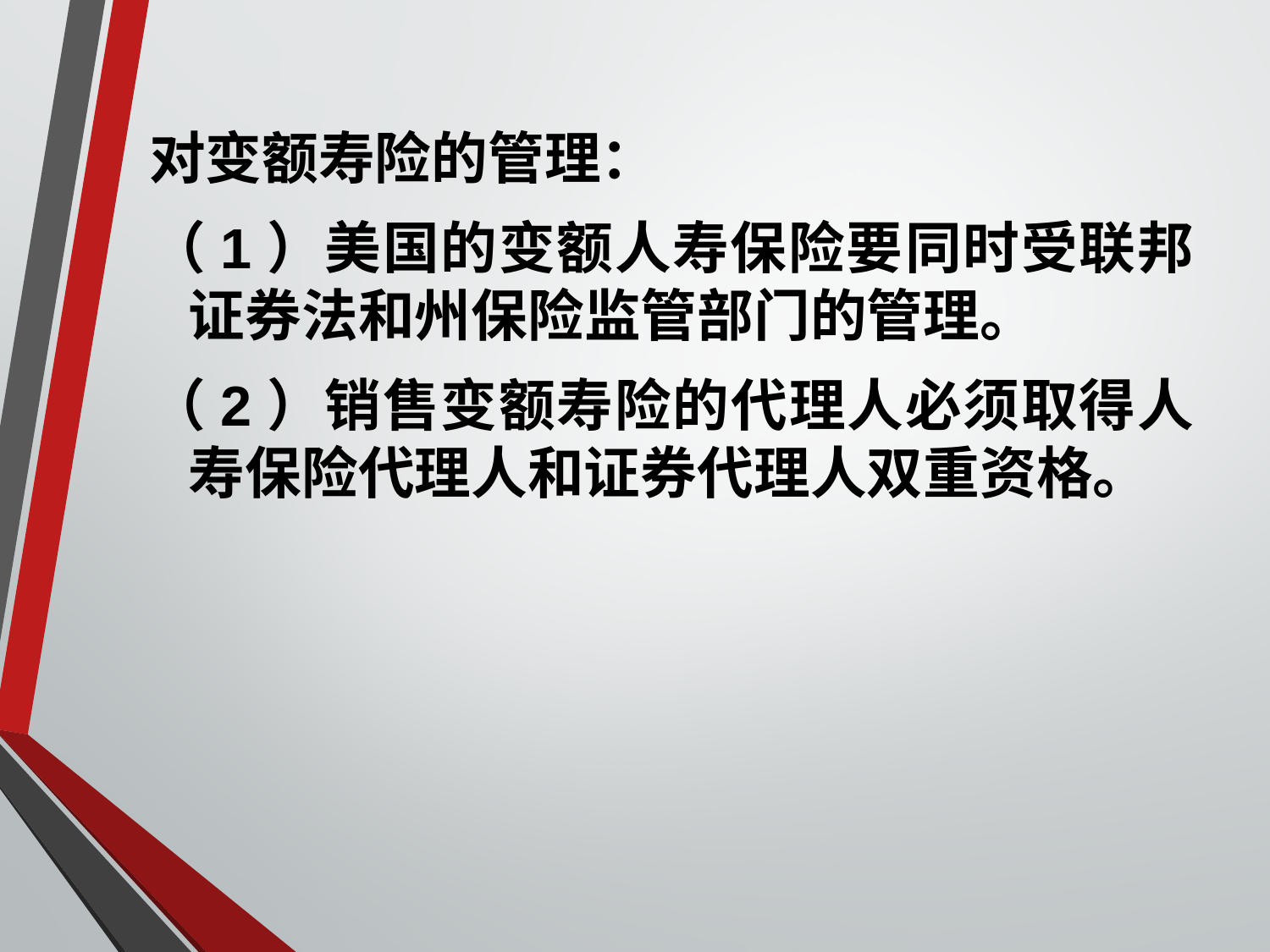

对变额寿险的管理：
（1）美国的变额人寿保险要同时受联邦证券法和州保险监管部门的管理。
（2）销售变额寿险的代理人必须取得人寿保险代理人和证券代理人双重资格。